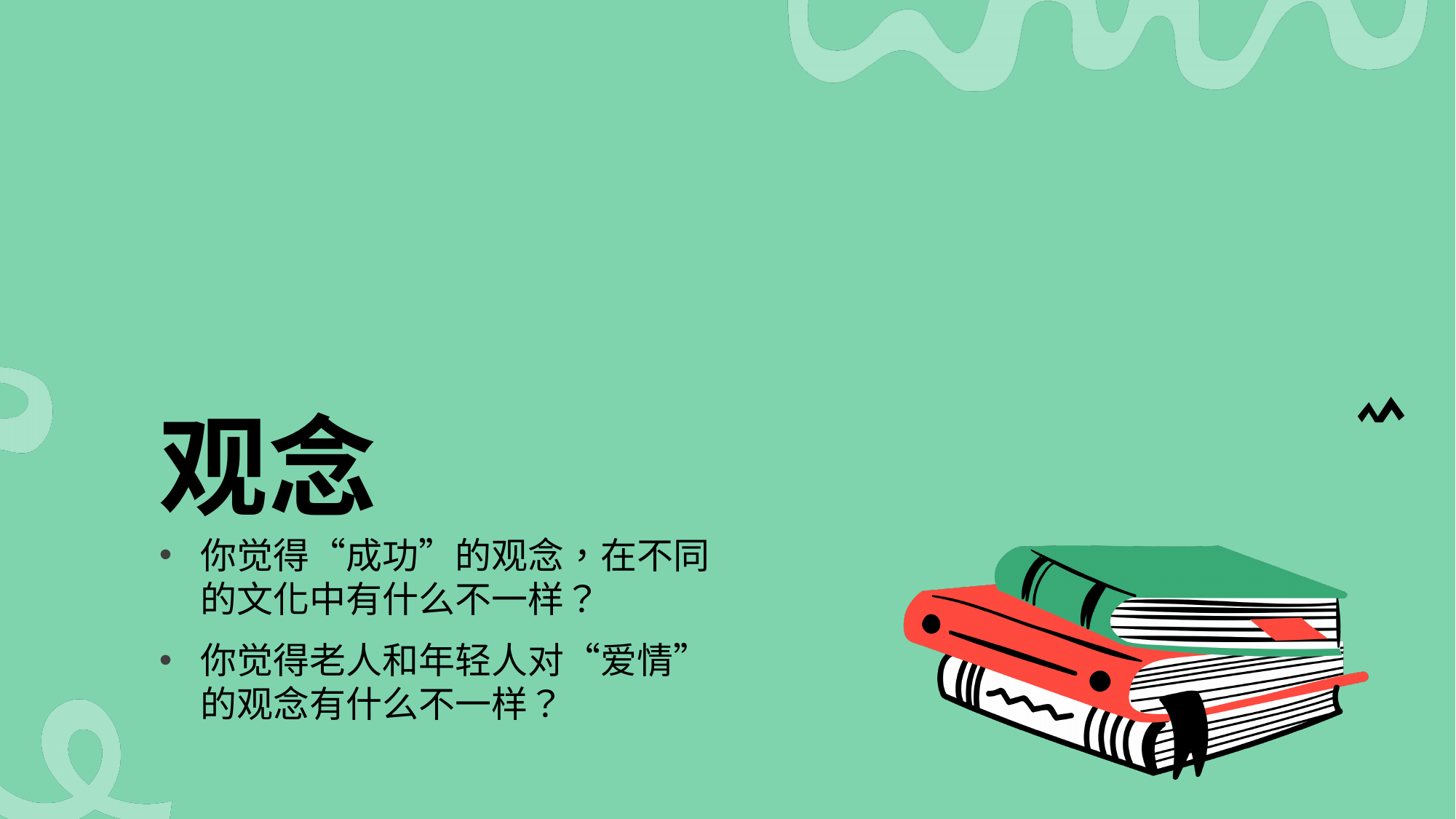

# 观念
你觉得“成功”的观念，在不同的文化中有什么不一样？
你觉得老人和年轻人对“爱情”的观念有什么不一样？